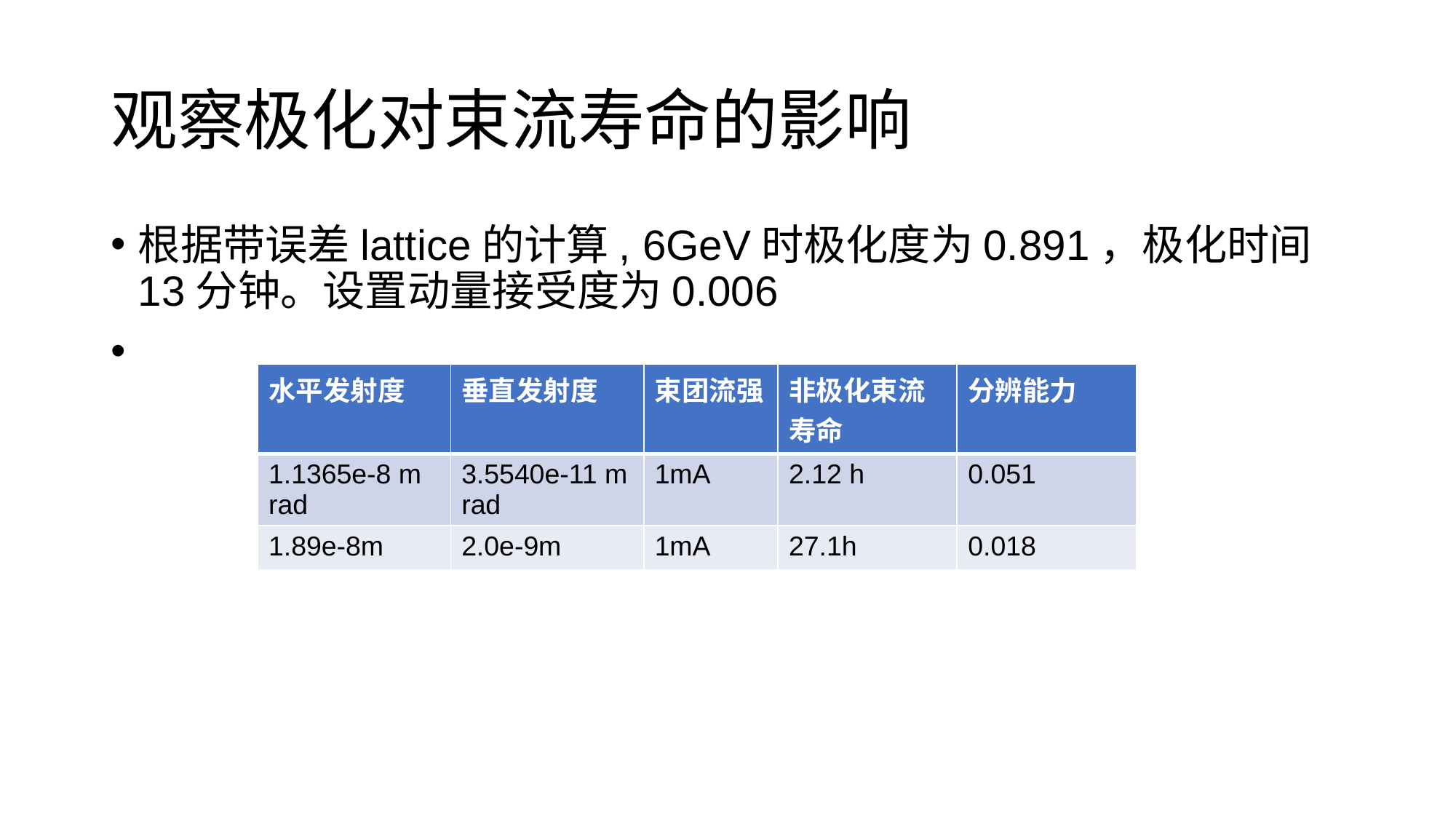

# 观察极化对束流寿命的影响
根据带误差lattice的计算, 6GeV时极化度为0.891，极化时间13分钟。设置动量接受度为0.006

| 水平发射度 | 垂直发射度 | 束团流强 | 非极化束流寿命 | 分辨能力 |
| --- | --- | --- | --- | --- |
| 1.1365e-8 m rad | 3.5540e-11 m rad | 1mA | 2.12 h | 0.051 |
| 1.89e-8m | 2.0e-9m | 1mA | 27.1h | 0.018 |